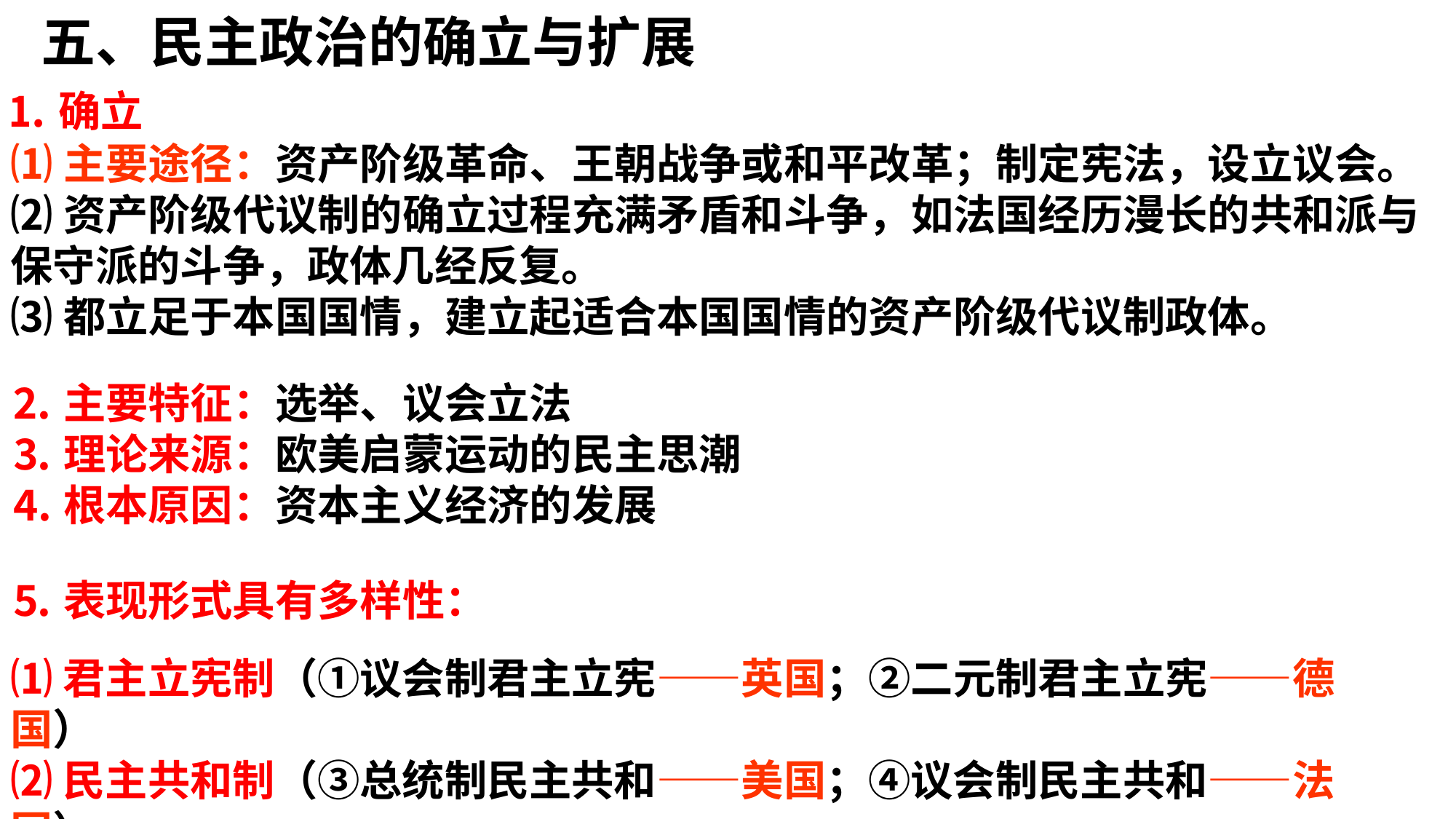

五、民主政治的确立与扩展
⒈确立
⑴主要途径：资产阶级革命、王朝战争或和平改革；制定宪法，设立议会。
⑵资产阶级代议制的确立过程充满矛盾和斗争，如法国经历漫长的共和派与保守派的斗争，政体几经反复。
⑶都立足于本国国情，建立起适合本国国情的资产阶级代议制政体。
⒉主要特征：选举、议会立法
⒊理论来源：欧美启蒙运动的民主思潮
⒋根本原因：资本主义经济的发展
⒌表现形式具有多样性：
⑴君主立宪制（①议会制君主立宪——英国；②二元制君主立宪——德国）
⑵民主共和制（③总统制民主共和——美国；④议会制民主共和——法国）